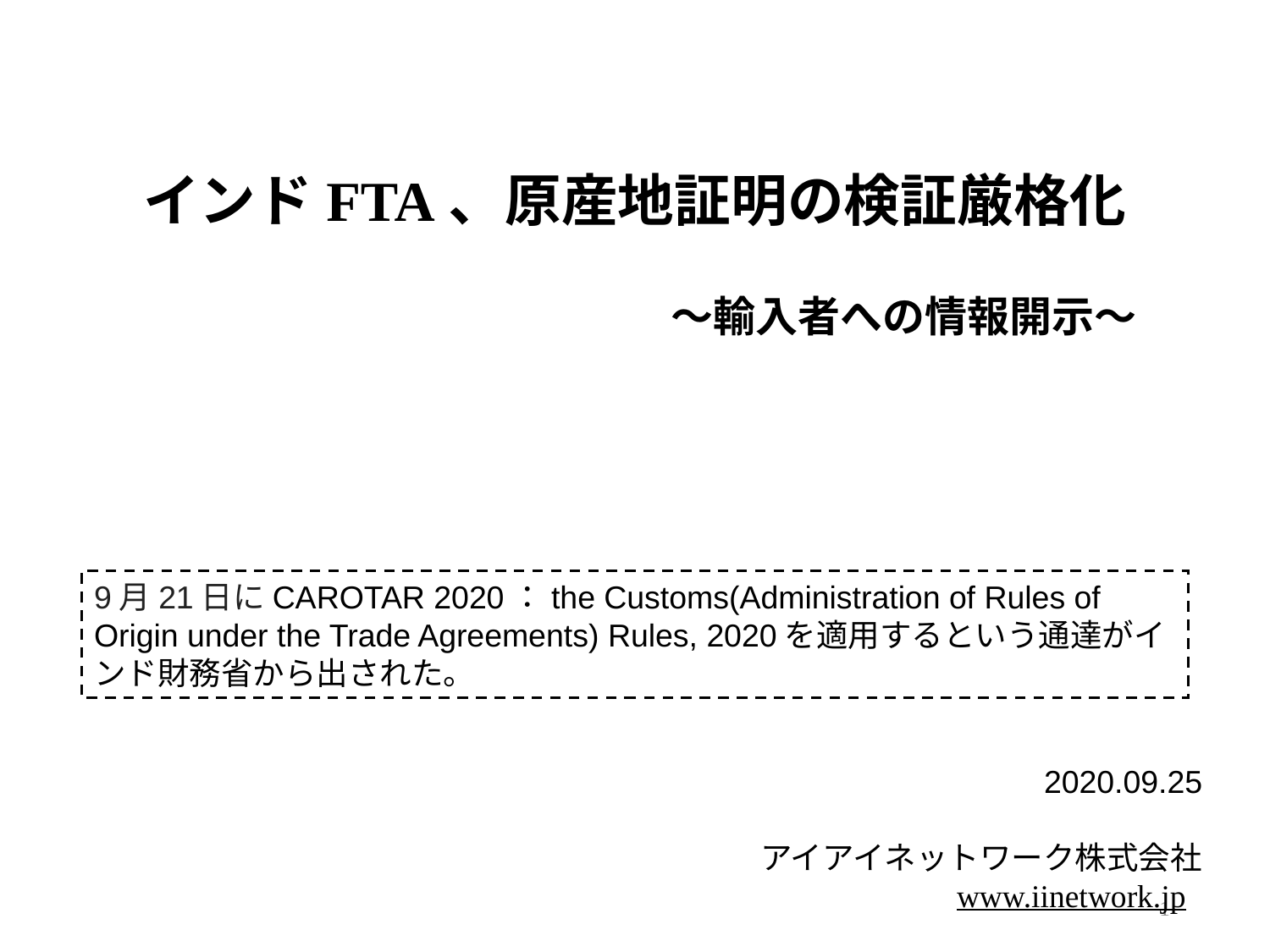

インドFTA、原産地証明の検証厳格化
～輸入者への情報開示～
9月21日にCAROTAR 2020：the Customs(Administration of Rules of Origin under the Trade Agreements) Rules, 2020を適用するという通達がインド財務省から出された。
2020.09.25

アイアイネットワーク株式会社
www.iinetwork.jp
1